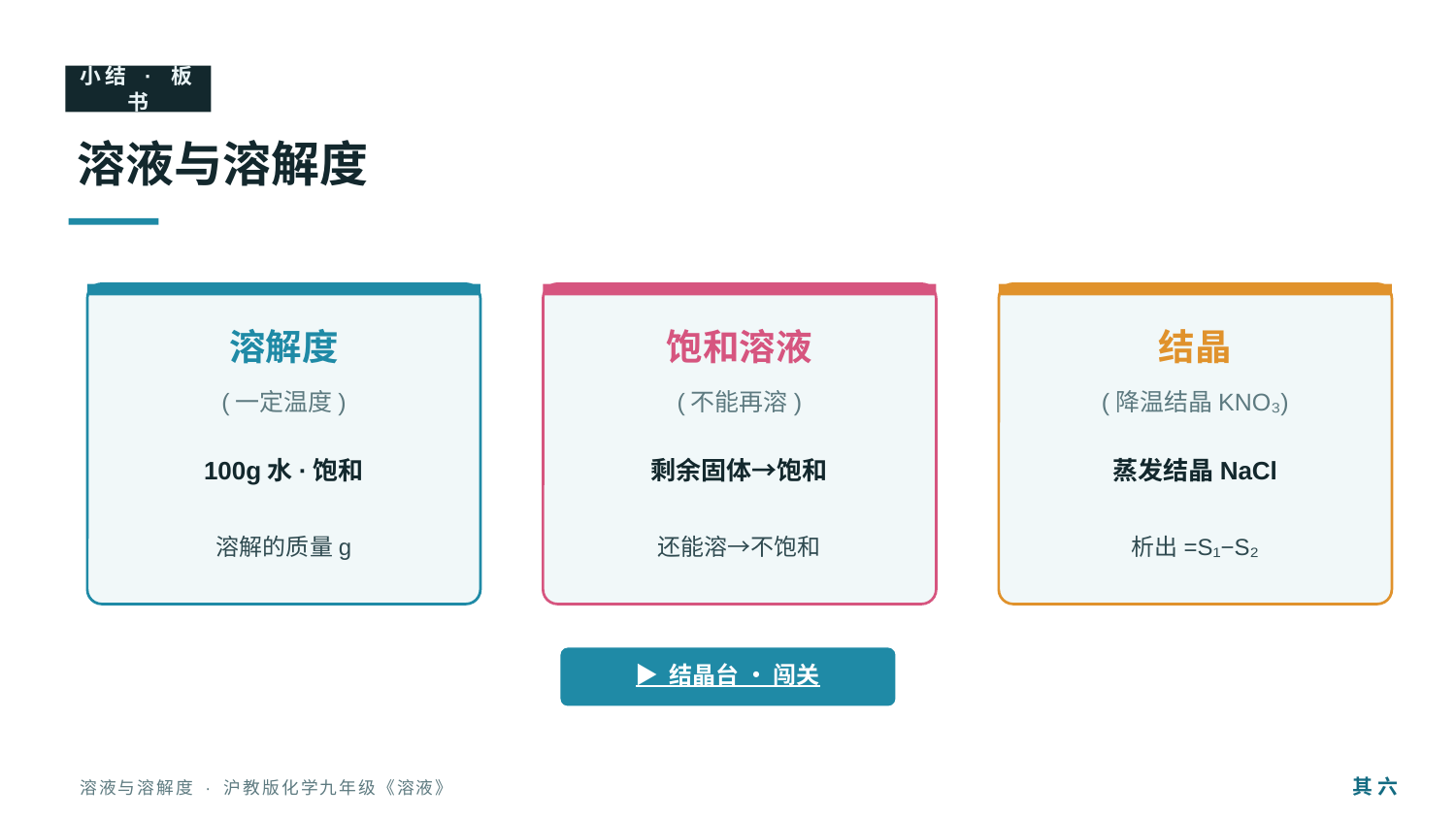

小结 · 板书

溶液与溶解度

溶解度
饱和溶液
结晶
(一定温度)
(不能再溶)
(降温结晶KNO₃)
100g水·饱和
剩余固体→饱和
蒸发结晶NaCl
溶解的质量g
还能溶→不饱和
析出=S₁−S₂
▶  结晶台 · 闯关

其 六
溶液与溶解度 · 沪教版化学九年级《溶液》